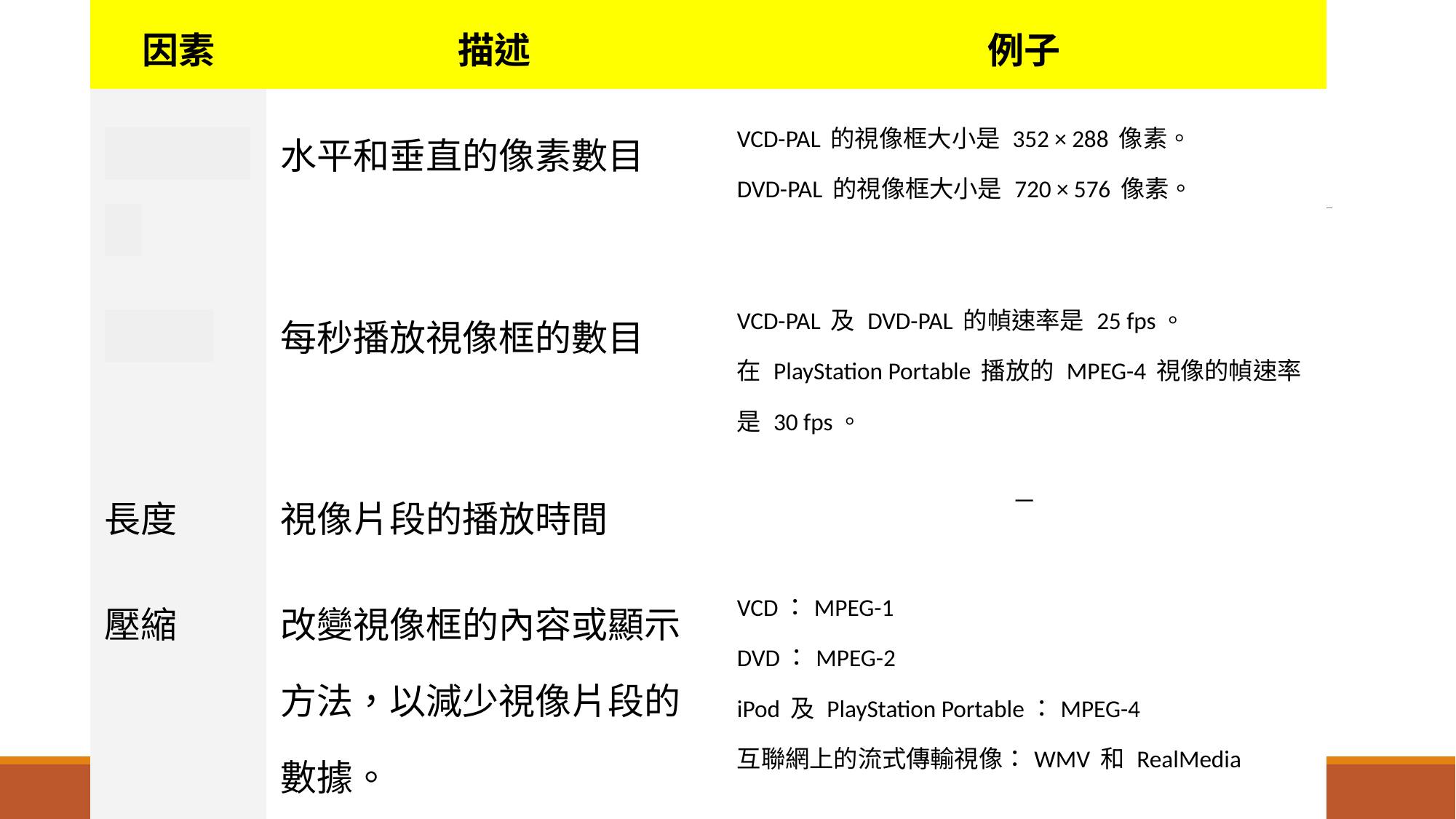

| 因素 | 描述 | 例子 |
| --- | --- | --- |
| 視像框大小 | 水平和垂直的像素數目 | VCD-PAL 的視像框大小是 352 × 288 像素。 DVD-PAL 的視像框大小是 720 × 576 像素。 |
| 幀速率 | 每秒播放視像框的數目 | VCD-PAL 及 DVD-PAL 的幀速率是 25 fps。 在 PlayStation Portable 播放的 MPEG-4 視像的幀速率是 30 fps。 |
| 長度 | 視像片段的播放時間 | － |
| 壓縮 | 改變視像框的內容或顯示方法，以減少視像片段的數據。 | VCD：MPEG-1 DVD：MPEG-2 iPod 及 PlayStation Portable：MPEG-4 互聯網上的流式傳輸視像：WMV 和 RealMedia |
| 色深 | 用以顯示像素的位元數目 | VCD：24 或 32 位元 DVD：24 或 32 位元 |
#